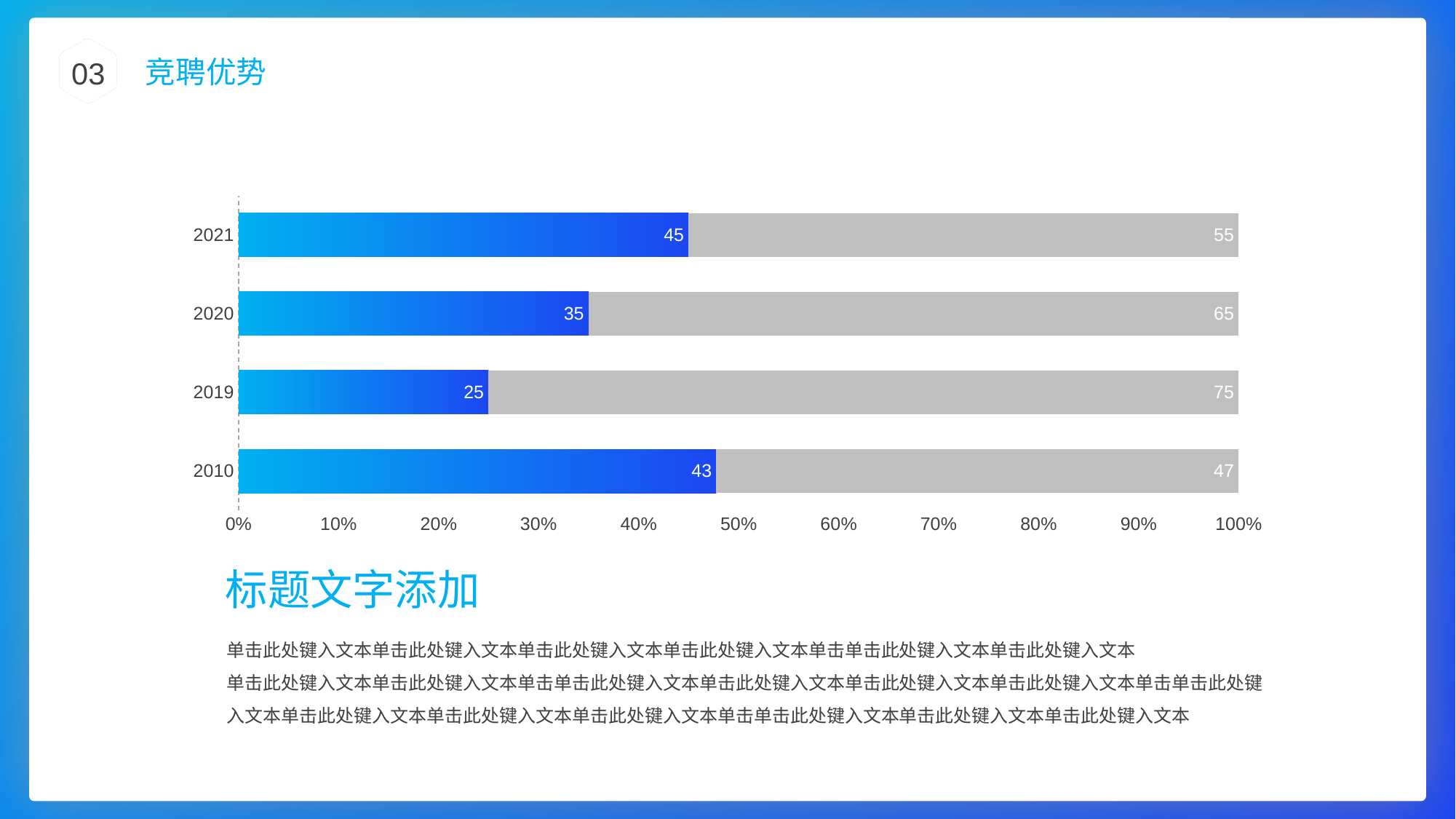

BY YUSHEN

03
竞聘优势

### Chart

| Category | Value  1 | Value  2 |
|---|---|---|
| 2010 | 43.0 | 47.0 |
| 2019 | 25.0 | 75.0 |
| 2020 | 35.0 | 65.0 |
| 2021 | 45.0 | 55.0 |
标题文字添加
单击此处键入文本单击此处键入文本单击此处键入文本单击此处键入文本单击单击此处键入文本单击此处键入文本
单击此处键入文本单击此处键入文本单击单击此处键入文本单击此处键入文本单击此处键入文本单击此处键入文本单击单击此处键入文本单击此处键入文本单击此处键入文本单击此处键入文本单击单击此处键入文本单击此处键入文本单击此处键入文本